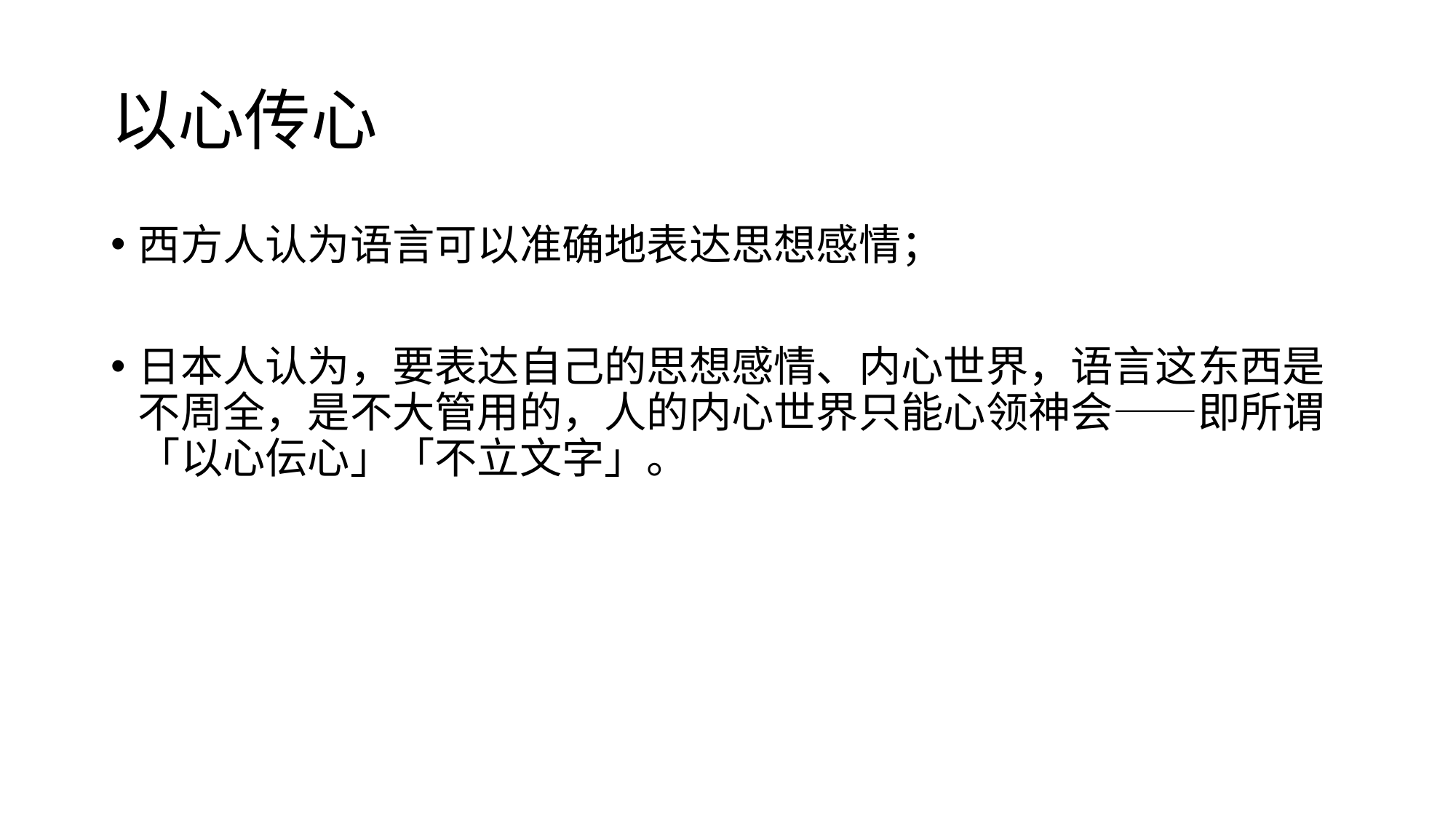

# 以心传心
西方人认为语言可以准确地表达思想感情；

日本人认为，要表达自己的思想感情、内心世界，语言这东西是不周全，是不大管用的，人的内心世界只能心领神会——即所谓「以心伝心」「不立文字」。